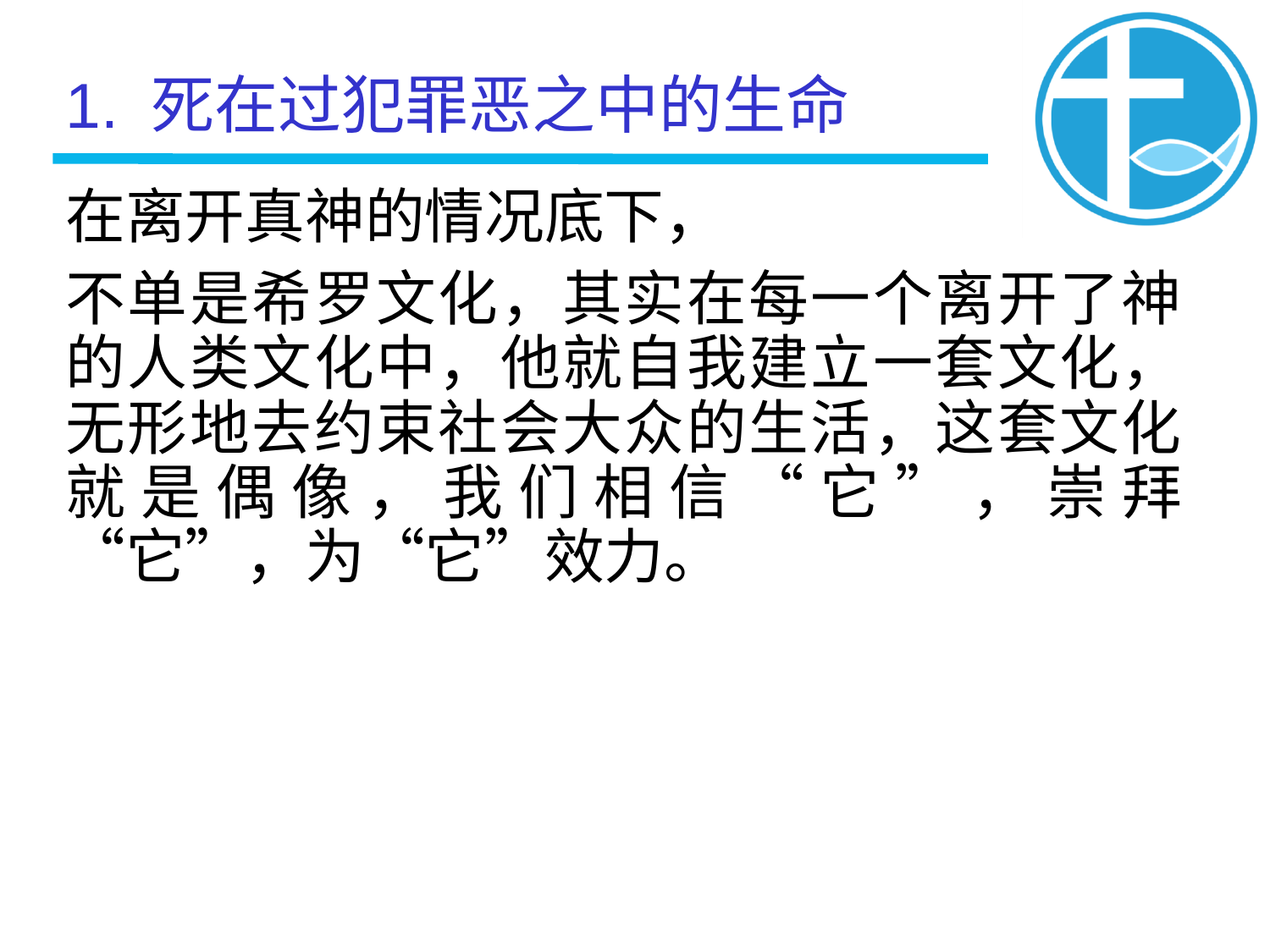

1. 死在过犯罪恶之中的生命
在离开真神的情况底下，
不单是希罗文化，其实在每一个离开了神的人类文化中，他就自我建立一套文化，无形地去约束社会大众的生活，这套文化就是偶像，我们相信“它”，崇拜“它”，为“它”效力。